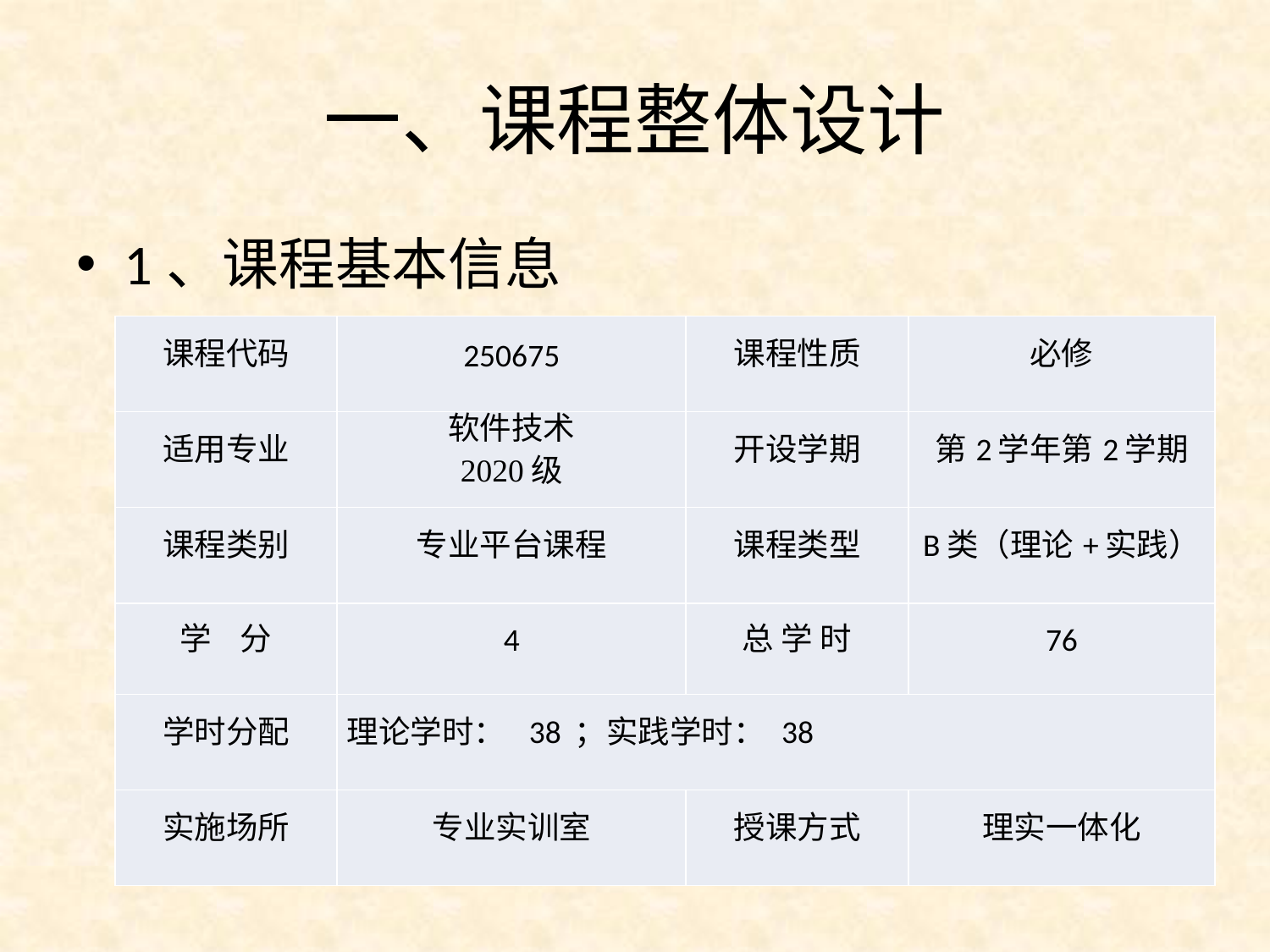

# 一、课程整体设计
1、课程基本信息

| 课程代码 | 250675 | 课程性质 | 必修 |
| --- | --- | --- | --- |
| 适用专业 | 软件技术 2020级 | 开设学期 | 第2学年第2学期 |
| 课程类别 | 专业平台课程 | 课程类型 | B类（理论+实践） |
| 学 分 | 4 | 总 学 时 | 76 |
| 学时分配 | 理论学时： 38 ；实践学时： 38 |  |  |
| 实施场所 | 专业实训室 | 授课方式 | 理实一体化 |